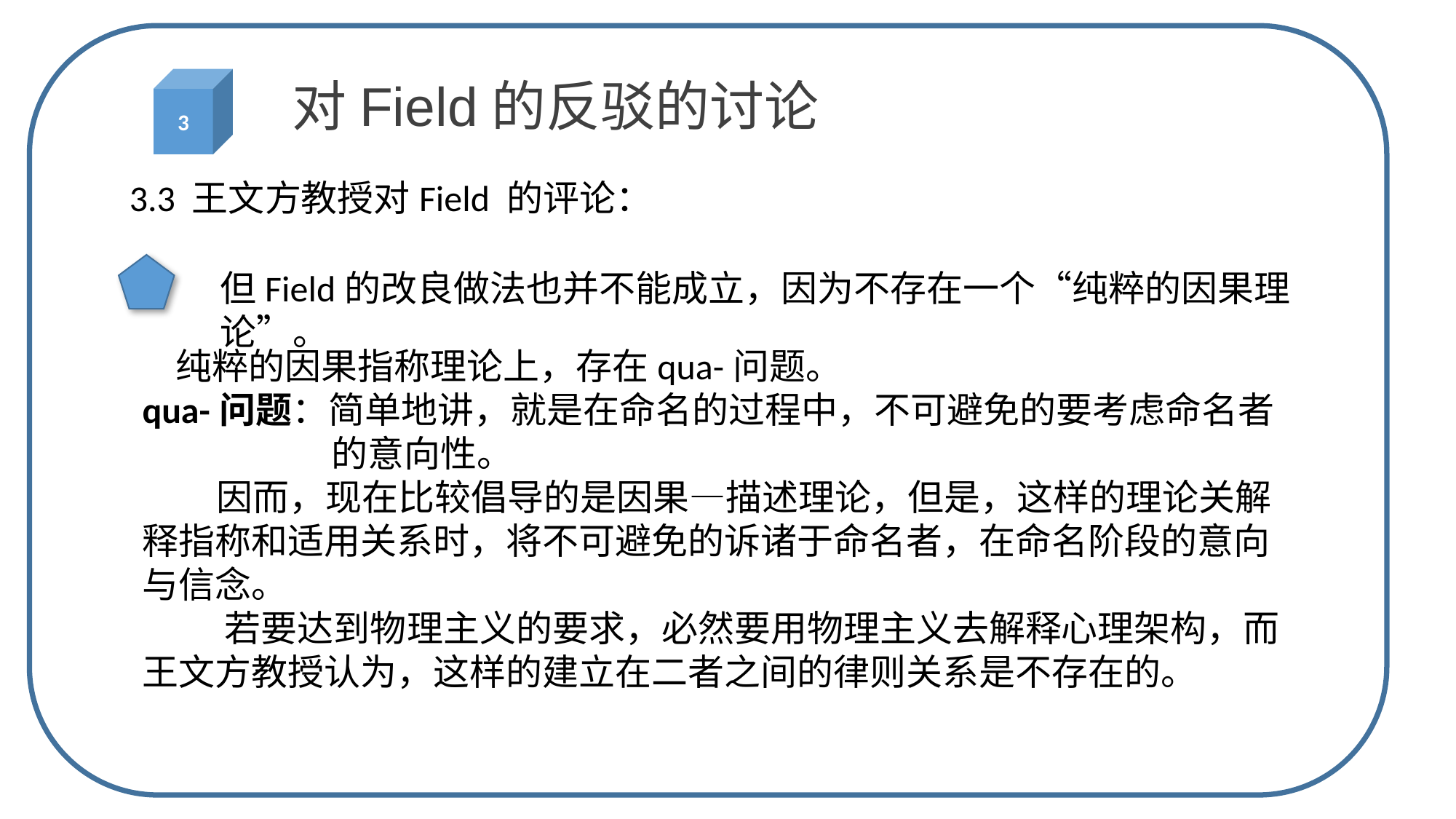

3
对Field的反驳的讨论

3.3 王文方教授对Field 的评论：

但Field的改良做法也并不能成立，因为不存在一个“纯粹的因果理论”。
   纯粹的因果指称理论上，存在qua-问题。
qua-问题：简单地讲，就是在命名的过程中，不可避免的要考虑命名者
                      的意向性。
        因而，现在比较倡导的是因果—描述理论，但是，这样的理论关解释指称和适用关系时，将不可避免的诉诸于命名者，在命名阶段的意向与信念。
         若要达到物理主义的要求，必然要用物理主义去解释心理架构，而王文方教授认为，这样的建立在二者之间的律则关系是不存在的。